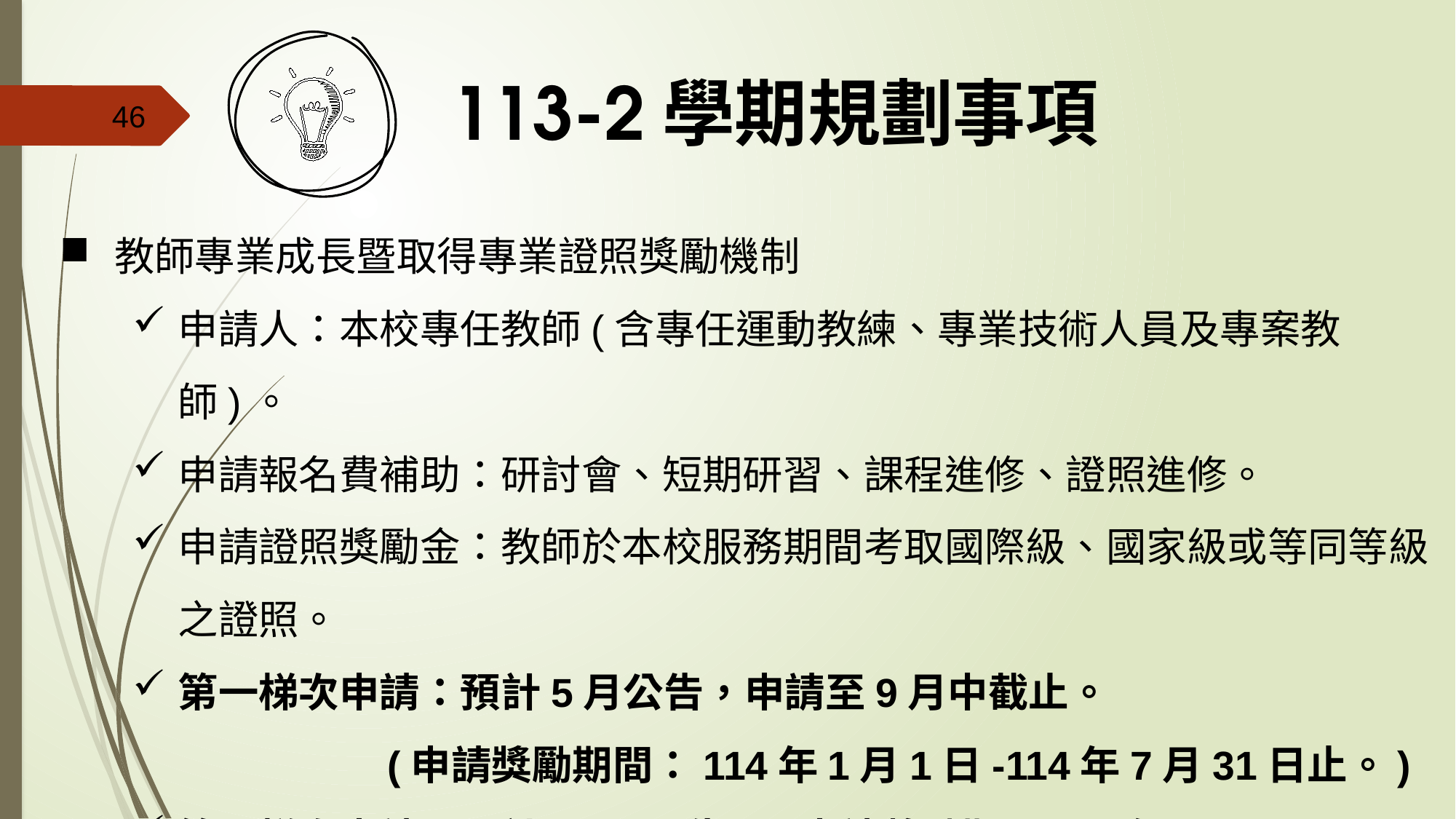

# 113-2學期規劃事項
46
教師專業成長暨取得專業證照獎勵機制
申請人：本校專任教師(含專任運動教練、專業技術人員及專案教師)。
申請報名費補助：研討會、短期研習、課程進修、證照進修。
申請證照獎勵金：教師於本校服務期間考取國際級、國家級或等同等級之證照。
第一梯次申請：預計5月公告，申請至9月中截止。                             		          (申請獎勵期間：114年1月1日-114年7月31日止。)
第二梯次申請：預計10月公告。(申請獎勵期間114年8月1日-12月初)